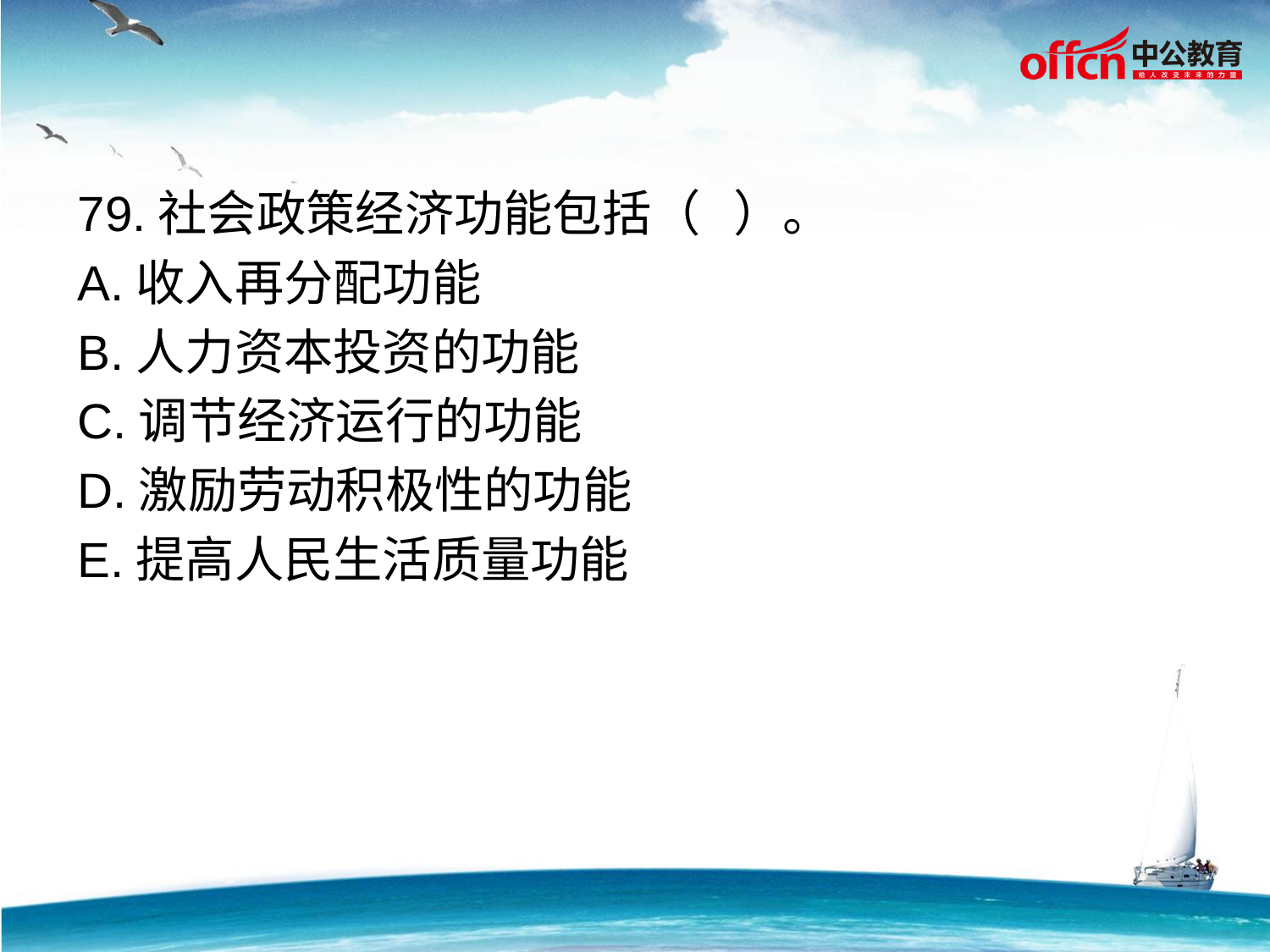

79.社会政策经济功能包括（   ）。
A.收入再分配功能
B.人力资本投资的功能
C.调节经济运行的功能
D.激励劳动积极性的功能
E.提高人民生活质量功能